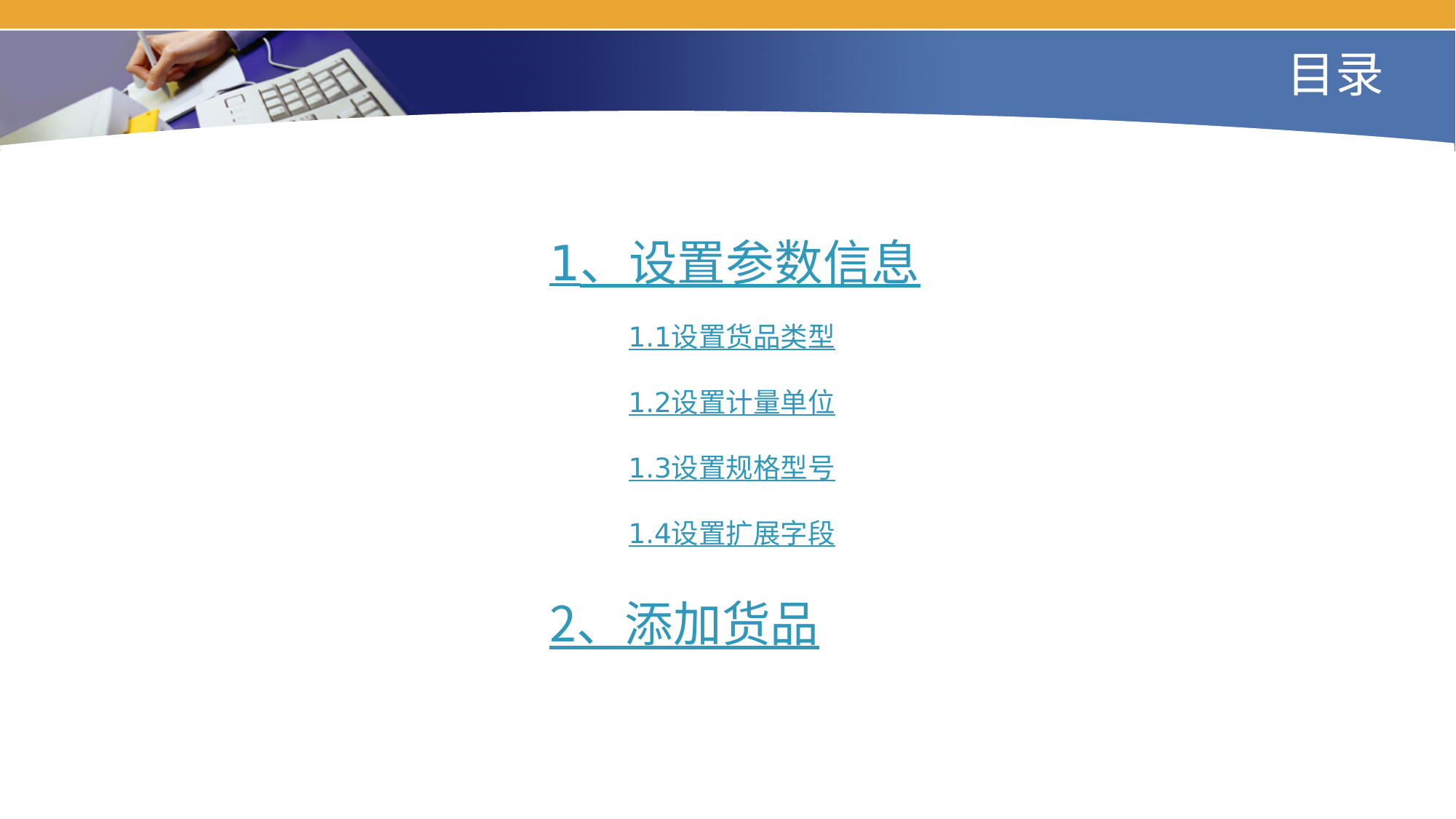

# 目录
1、设置参数信息

2、添加货品
1.1设置货品类型

1.2设置计量单位

1.3设置规格型号

1.4设置扩展字段